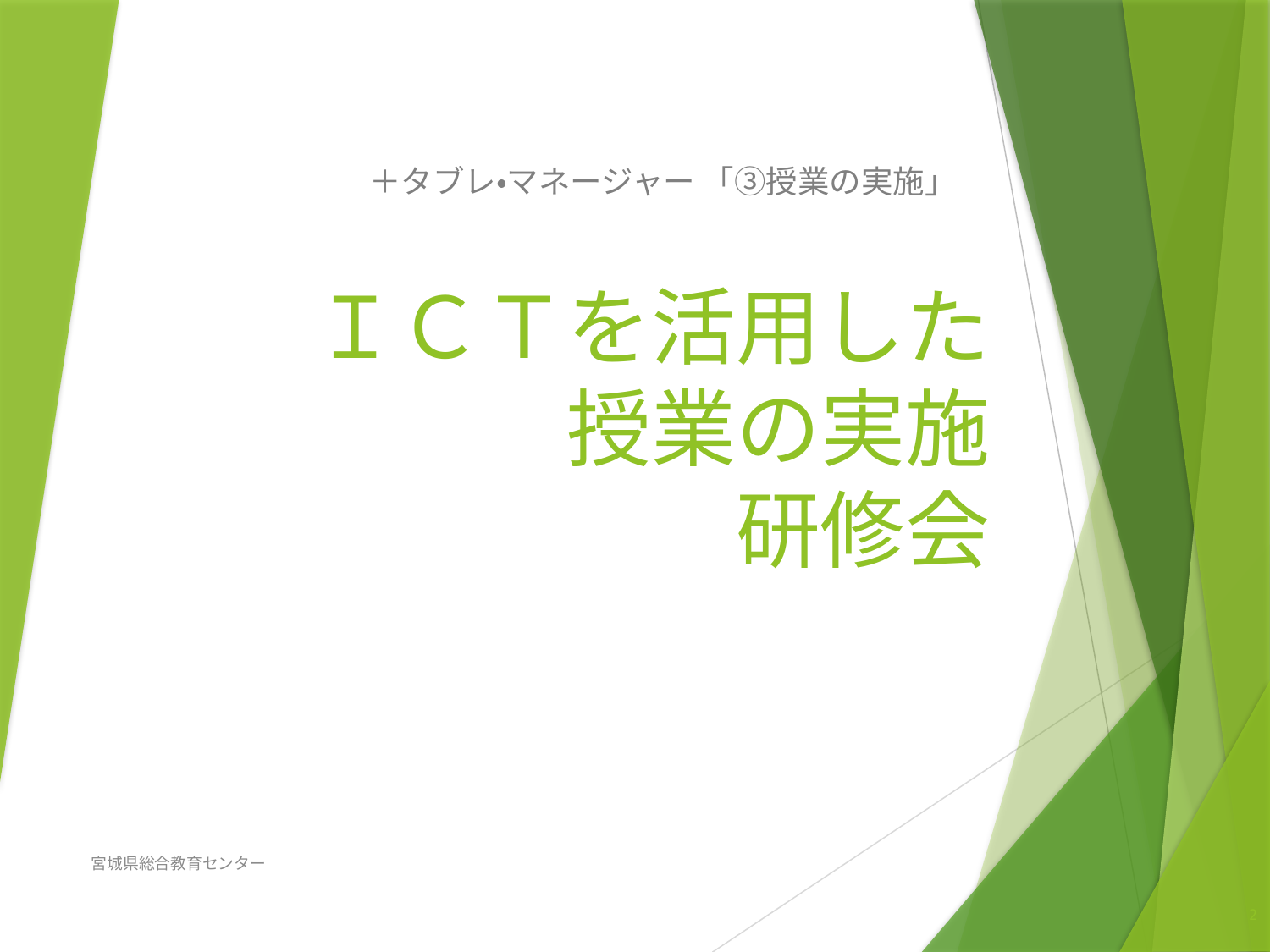

＋タブレ・マネージャー 「③授業の実施」
# ＩＣＴを活用した 授業の実施 研修会
宮城県総合教育センター
2